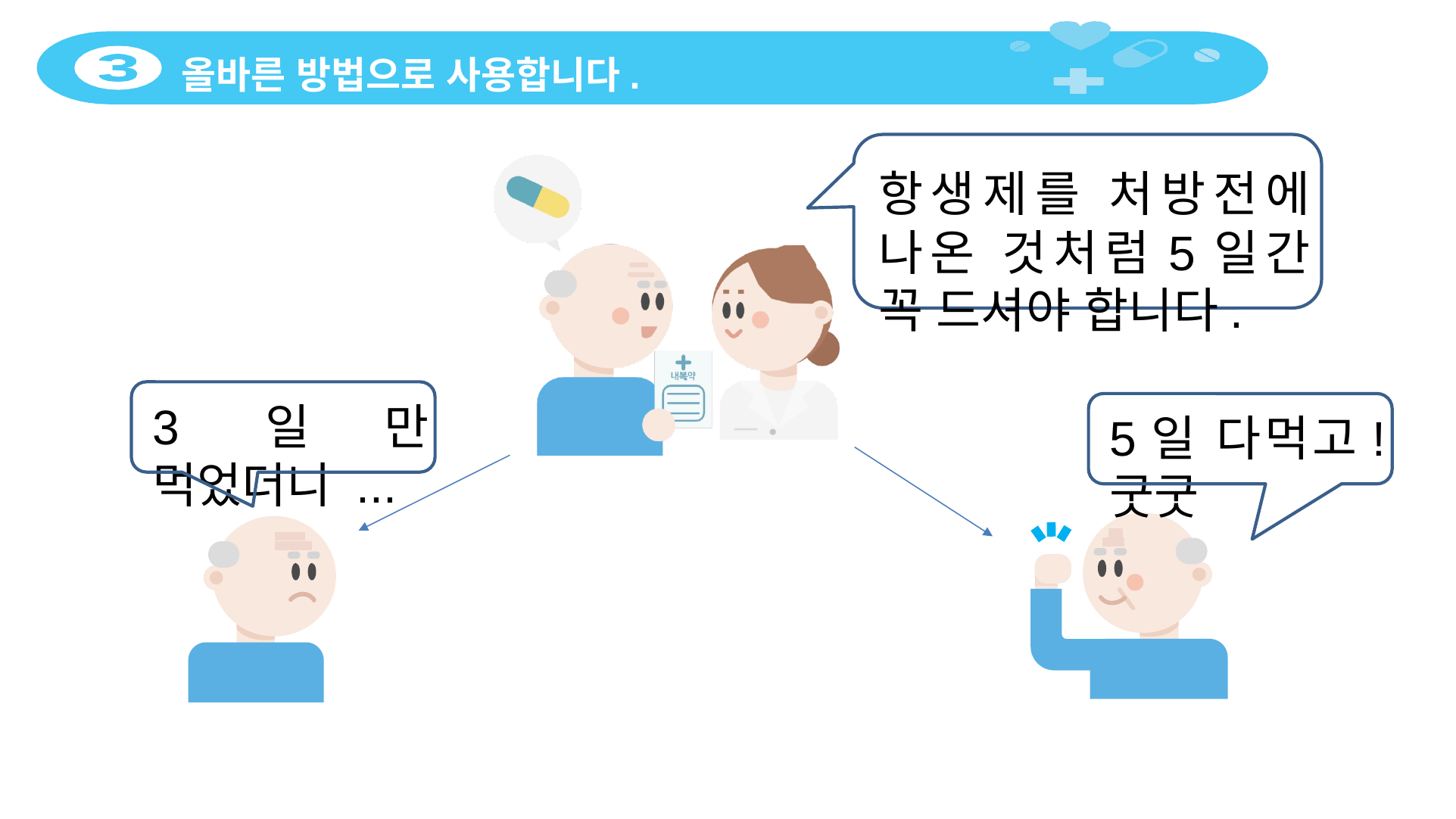

# 올바른 방법으로 사용합니다.

항생제를 처방전에 나온 것처럼5일간 꼭 드셔야 합니다.

3일만 먹었더니 ...
5일 다먹고! 굿굿